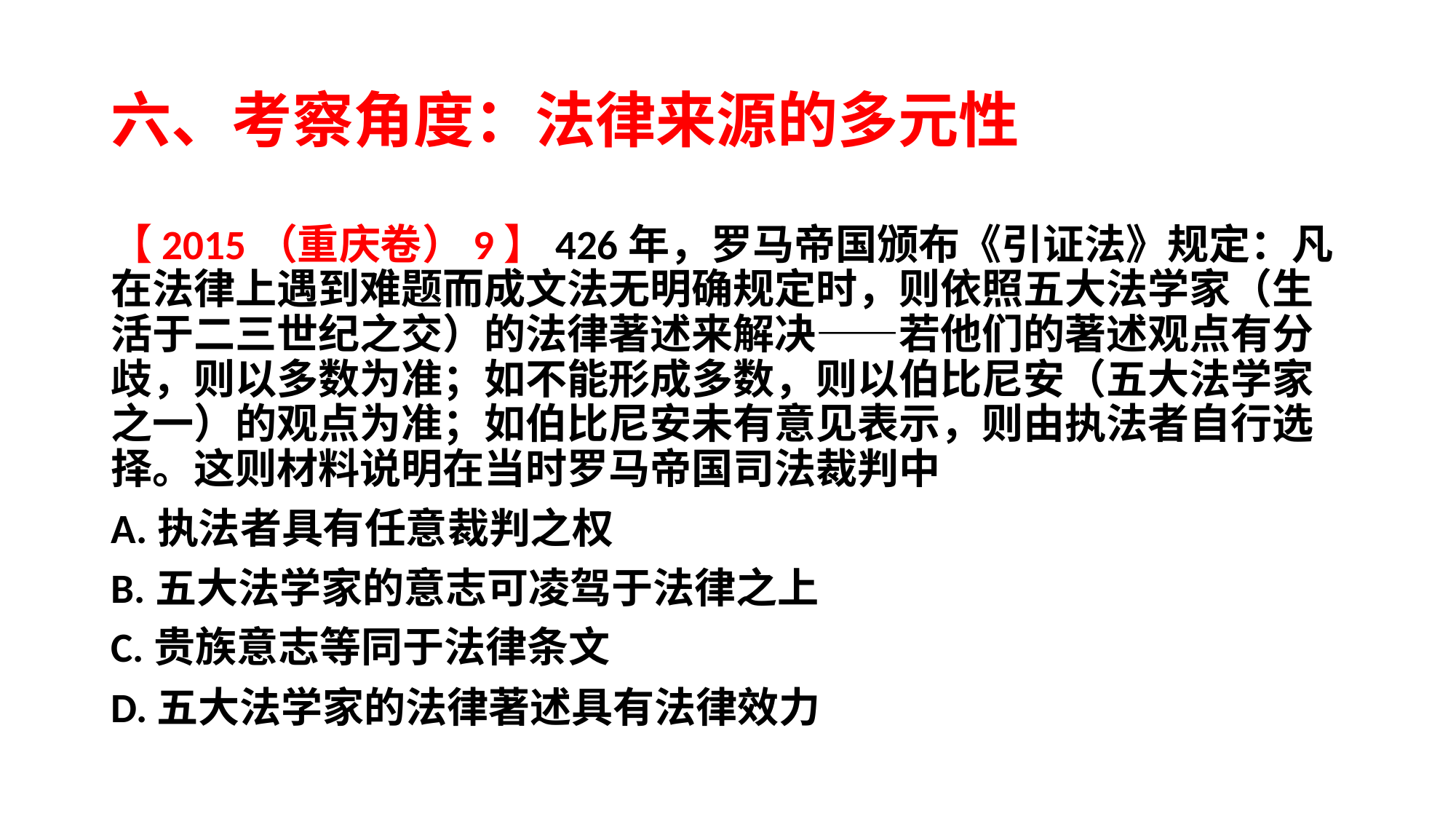

# 六、考察角度：法律来源的多元性
【2015（重庆卷）9】426年，罗马帝国颁布《引证法》规定：凡在法律上遇到难题而成文法无明确规定时，则依照五大法学家（生活于二三世纪之交）的法律著述来解决——若他们的著述观点有分歧，则以多数为准；如不能形成多数，则以伯比尼安（五大法学家之一）的观点为准；如伯比尼安未有意见表示，则由执法者自行选择。这则材料说明在当时罗马帝国司法裁判中
A.执法者具有任意裁判之权
B.五大法学家的意志可凌驾于法律之上
C.贵族意志等同于法律条文
D.五大法学家的法律著述具有法律效力